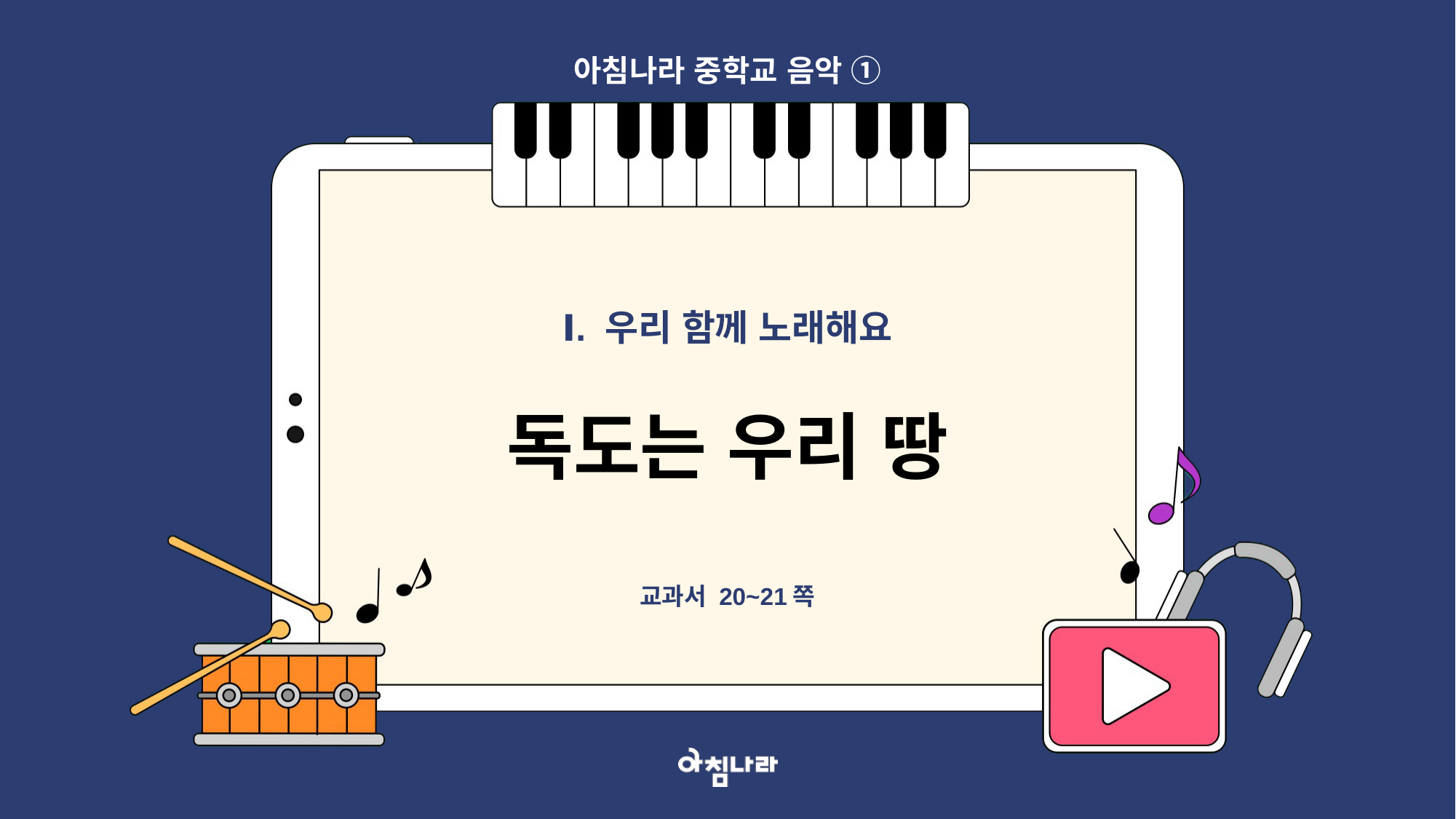

아침나라 중학교 음악 ①

Ⅰ. 우리 함께 노래해요
독도는 우리 땅
교과서 20~21쪽